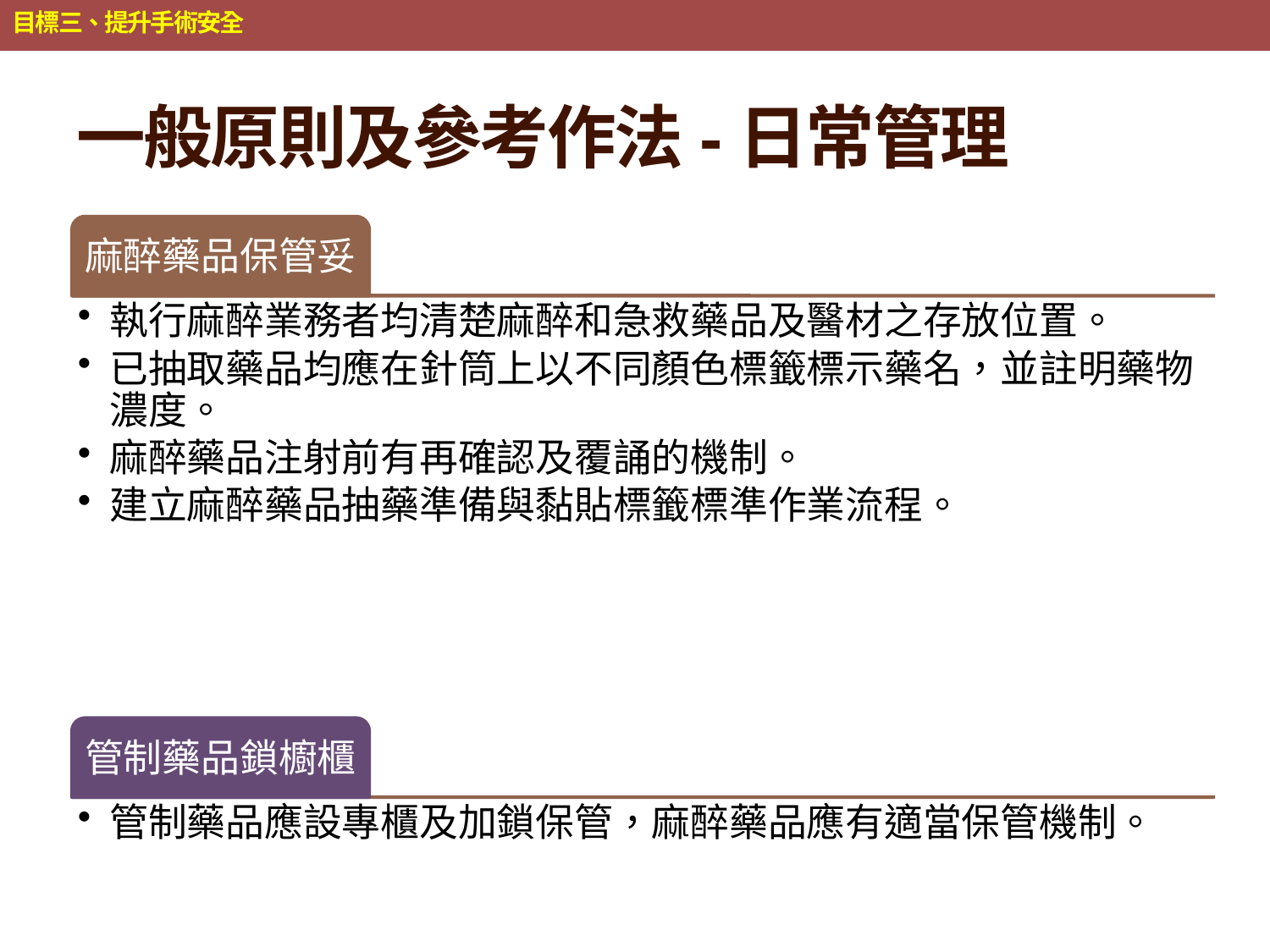

目標三、提升手術安全
# 一般原則及參考作法-日常管理

麻醉藥品保管妥
執行麻醉業務者均清楚麻醉和急救藥品及醫材之存放位置。
已抽取藥品均應在針筒上以不同顏色標籤標示藥名，並註明藥物濃度。
麻醉藥品注射前有再確認及覆誦的機制。
建立麻醉藥品抽藥準備與黏貼標籤標準作業流程。

管制藥品鎖櫥櫃
管制藥品應設專櫃及加鎖保管，麻醉藥品應有適當保管機制。